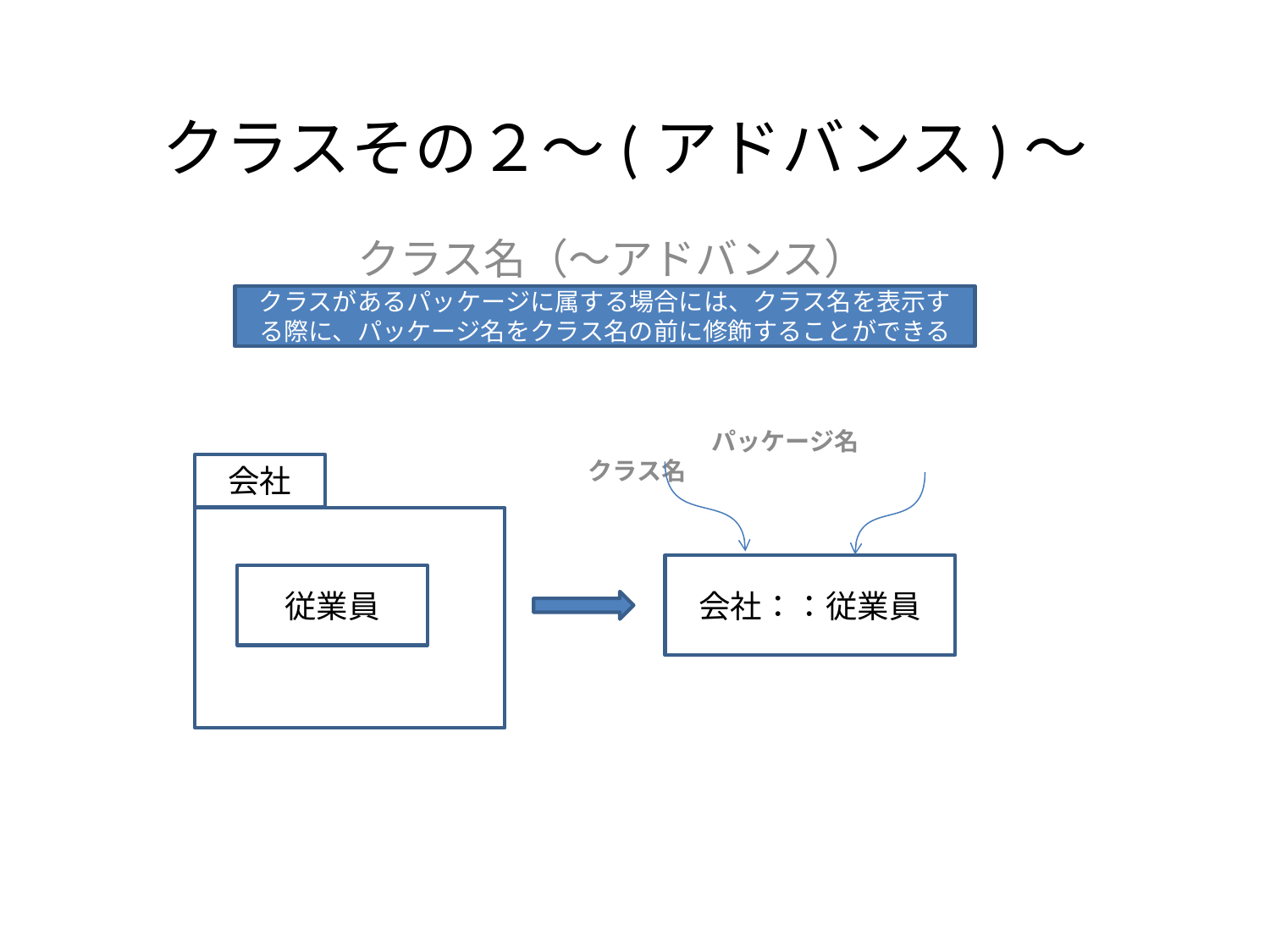

# クラスその２～(アドバンス)～
クラス名（～アドバンス）

　　　　　　　　　　　　　　　　　　　　　　パッケージ名　　　　　　　　　　クラス名
クラスがあるパッケージに属する場合には、クラス名を表示する際に、パッケージ名をクラス名の前に修飾することができる
会社

会社：：従業員
従業員